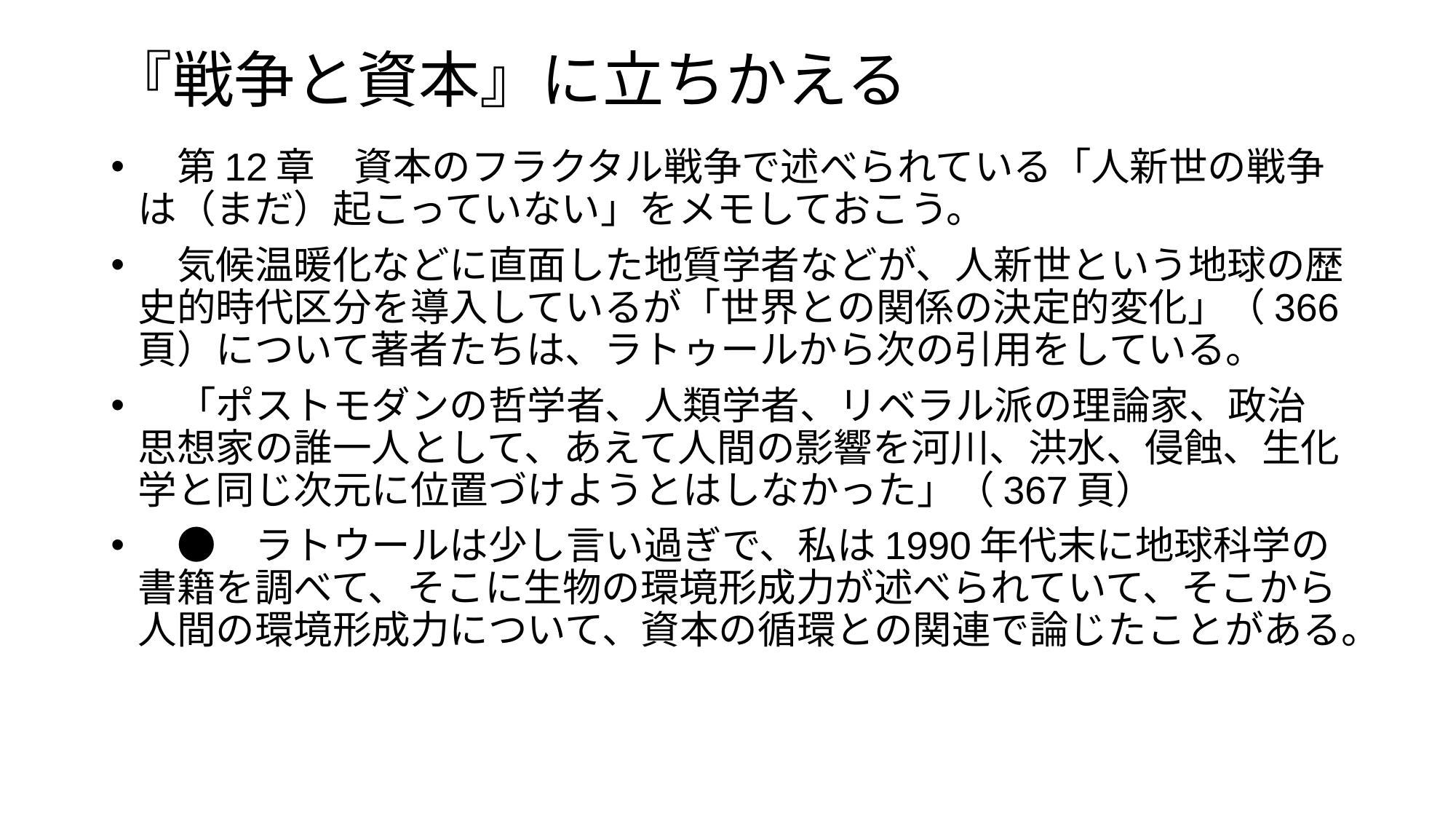

# 『戦争と資本』に立ちかえる
　第12章　資本のフラクタル戦争で述べられている「人新世の戦争は（まだ）起こっていない」をメモしておこう。
　気候温暖化などに直面した地質学者などが、人新世という地球の歴史的時代区分を導入しているが「世界との関係の決定的変化」（366頁）について著者たちは、ラトゥールから次の引用をしている。
　「ポストモダンの哲学者、人類学者、リベラル派の理論家、政治思想家の誰一人として、あえて人間の影響を河川、洪水、侵蝕、生化学と同じ次元に位置づけようとはしなかった」（367頁）
　●　ラトウールは少し言い過ぎで、私は1990年代末に地球科学の書籍を調べて、そこに生物の環境形成力が述べられていて、そこから人間の環境形成力について、資本の循環との関連で論じたことがある。